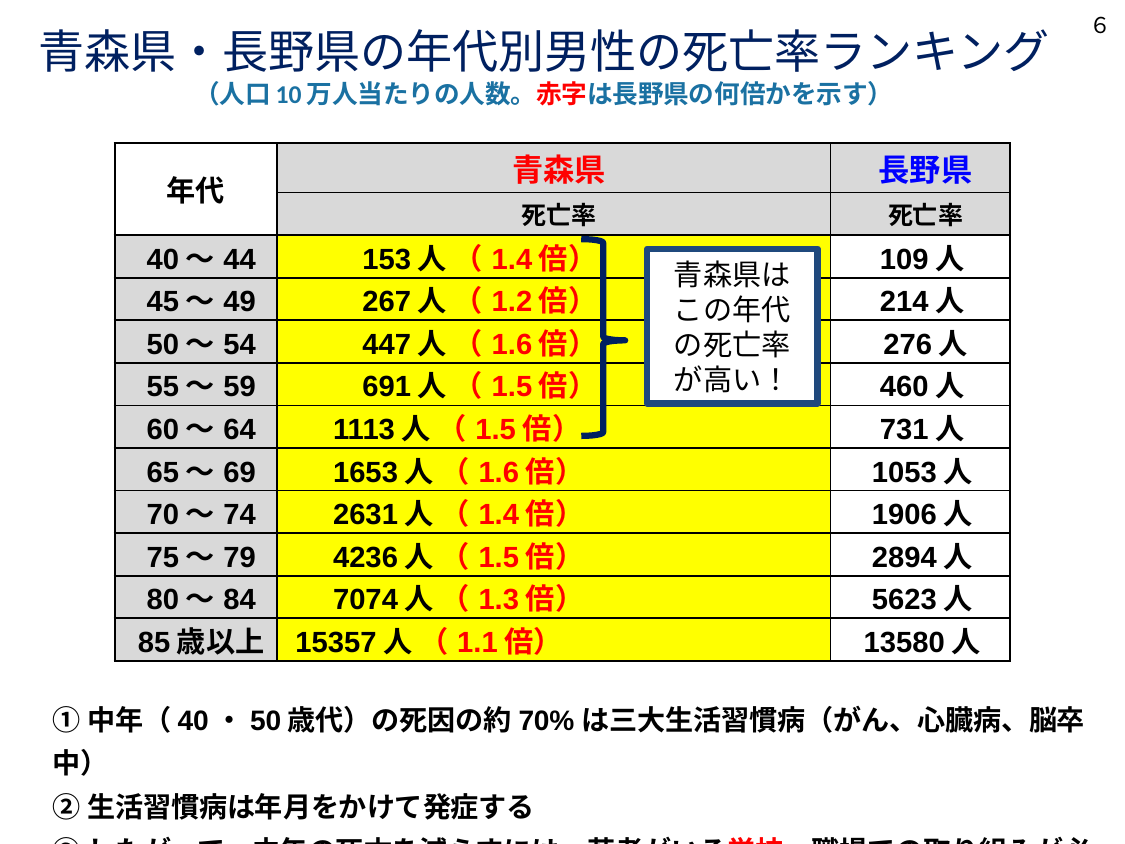

６
# 青森県・長野県の年代別男性の死亡率ランキング （人口10万人当たりの人数。赤字は長野県の何倍かを示す）
| 年代 | 青森県 | 長野県 |
| --- | --- | --- |
|  | 死亡率 | 死亡率 |
| 40～44 | 153人 （1.4倍） | 109人 |
| 45～49 | 267人 （1.2倍） | 214人 |
| 50～54 | 447人 （1.6倍） | 276人 |
| 55～59 | 691人 （1.5倍） | 460人 |
| 60～64 | 1113人 （1.5倍） | 731人 |
| 65～69 | 1653人 （1.6倍） | 1053人 |
| 70～74 | 2631人 （1.4倍） | 1906人 |
| 75～79 | 4236人 （1.5倍） | 2894人 |
| 80～84 | 7074人 （1.3倍） | 5623人 |
| 85歳以上 | 15357人 （1.1倍） | 13580人 |

青森県は
この年代の死亡率が高い！
①中年（40・50歳代）の死因の約70%は三大生活習慣病（がん、心臓病、脳卒中）
②生活習慣病は年月をかけて発症する
③したがって、中年の死亡を減らすには、若者がいる学校・職場での取り組みが必要